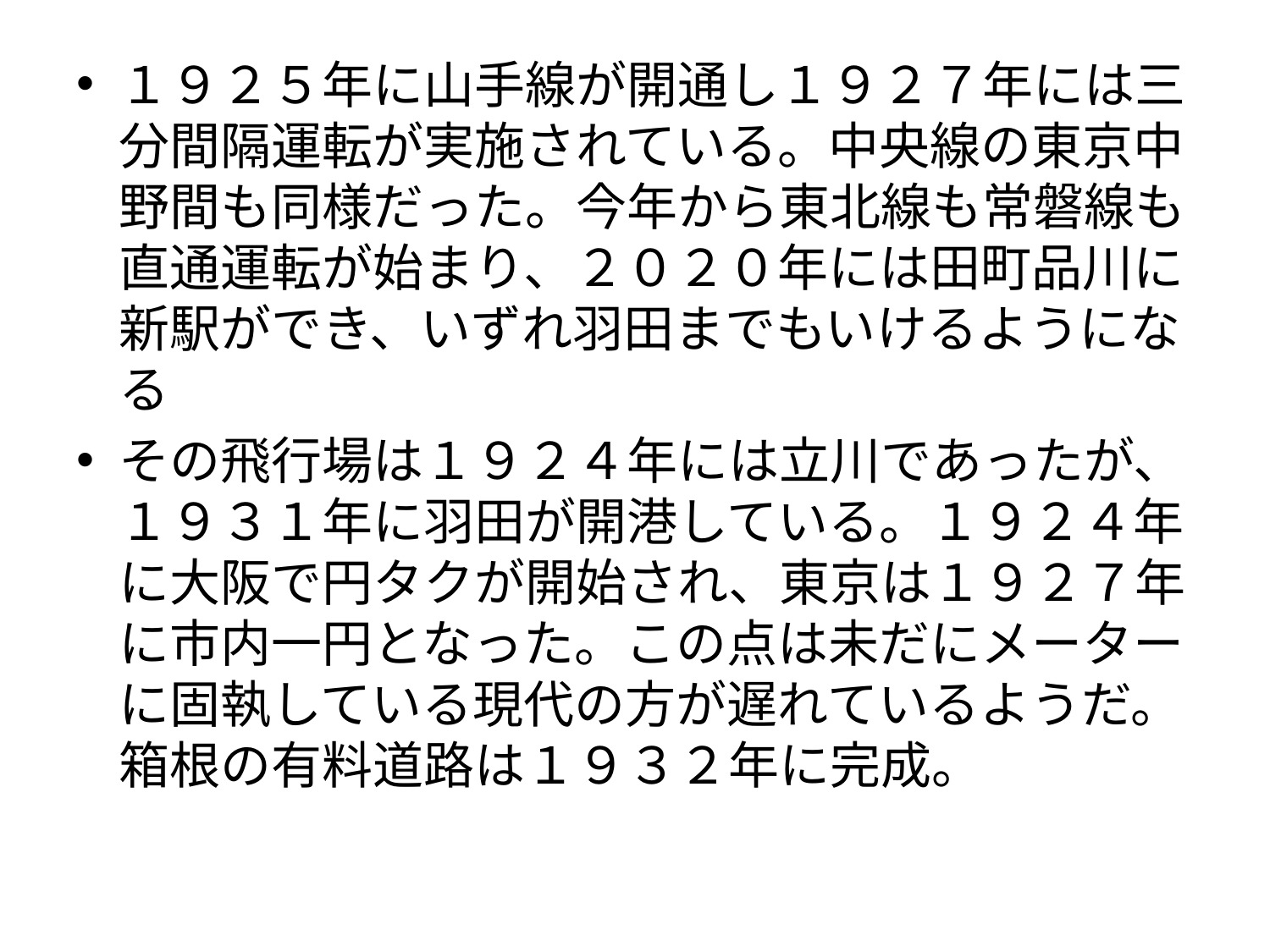

１９２５年に山手線が開通し１９２７年には三分間隔運転が実施されている。中央線の東京中野間も同様だった。今年から東北線も常磐線も直通運転が始まり、２０２０年には田町品川に新駅ができ、いずれ羽田までもいけるようになる
その飛行場は１９２４年には立川であったが、１９３１年に羽田が開港している。１９２４年に大阪で円タクが開始され、東京は１９２７年に市内一円となった。この点は未だにメーターに固執している現代の方が遅れているようだ。箱根の有料道路は１９３２年に完成。